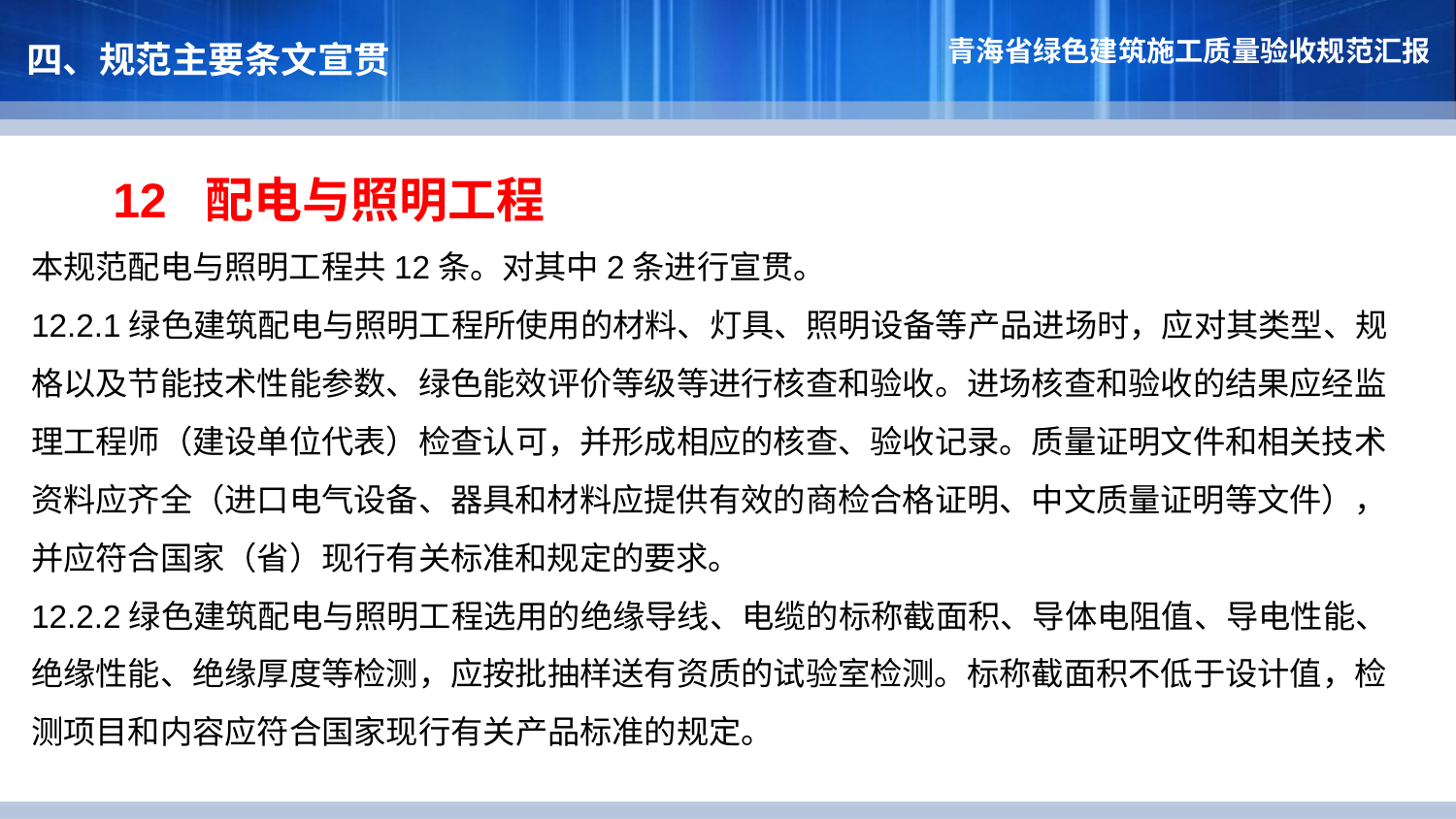

四、规范主要条文宣贯
      12  配电与照明工程
本规范配电与照明工程共12条。对其中2条进行宣贯。
12.2.1绿色建筑配电与照明工程所使用的材料、灯具、照明设备等产品进场时，应对其类型、规格以及节能技术性能参数、绿色能效评价等级等进行核查和验收。进场核查和验收的结果应经监理工程师（建设单位代表）检查认可，并形成相应的核查、验收记录。质量证明文件和相关技术资料应齐全（进口电气设备、器具和材料应提供有效的商检合格证明、中文质量证明等文件），并应符合国家（省）现行有关标准和规定的要求。
12.2.2绿色建筑配电与照明工程选用的绝缘导线、电缆的标称截面积、导体电阻值、导电性能、绝缘性能、绝缘厚度等检测，应按批抽样送有资质的试验室检测。标称截面积不低于设计值，检测项目和内容应符合国家现行有关产品标准的规定。